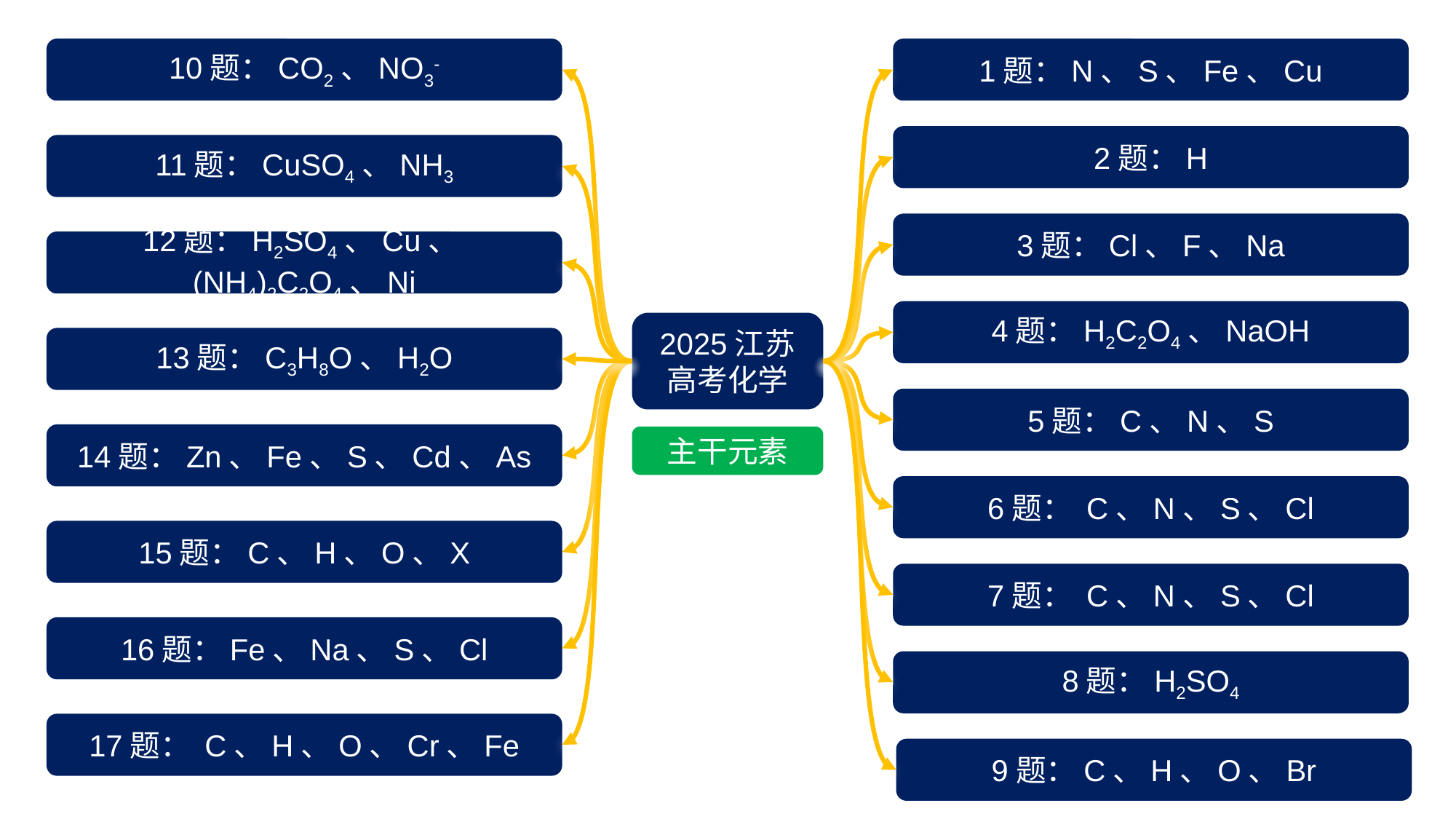

10题：CO2、NO3-
1题：N、S、Fe、Cu
2题：H
11题：CuSO4、NH3
3题：Cl、F、Na
12题：H2SO4、Cu、(NH4)2C2O4、Ni
4题：H2C2O4、NaOH
2025江苏
高考化学
13题：C3H8O、H2O
5题：C、N、S
14题：Zn、Fe、S、Cd、As
主干元素
6题： C、N、S、Cl
15题：C、H、O、X
7题： C、N、S、Cl
16题：Fe、Na、S、Cl
8题：H2SO4
17题： C、H、O、Cr、Fe
9题：C、H、O、Br